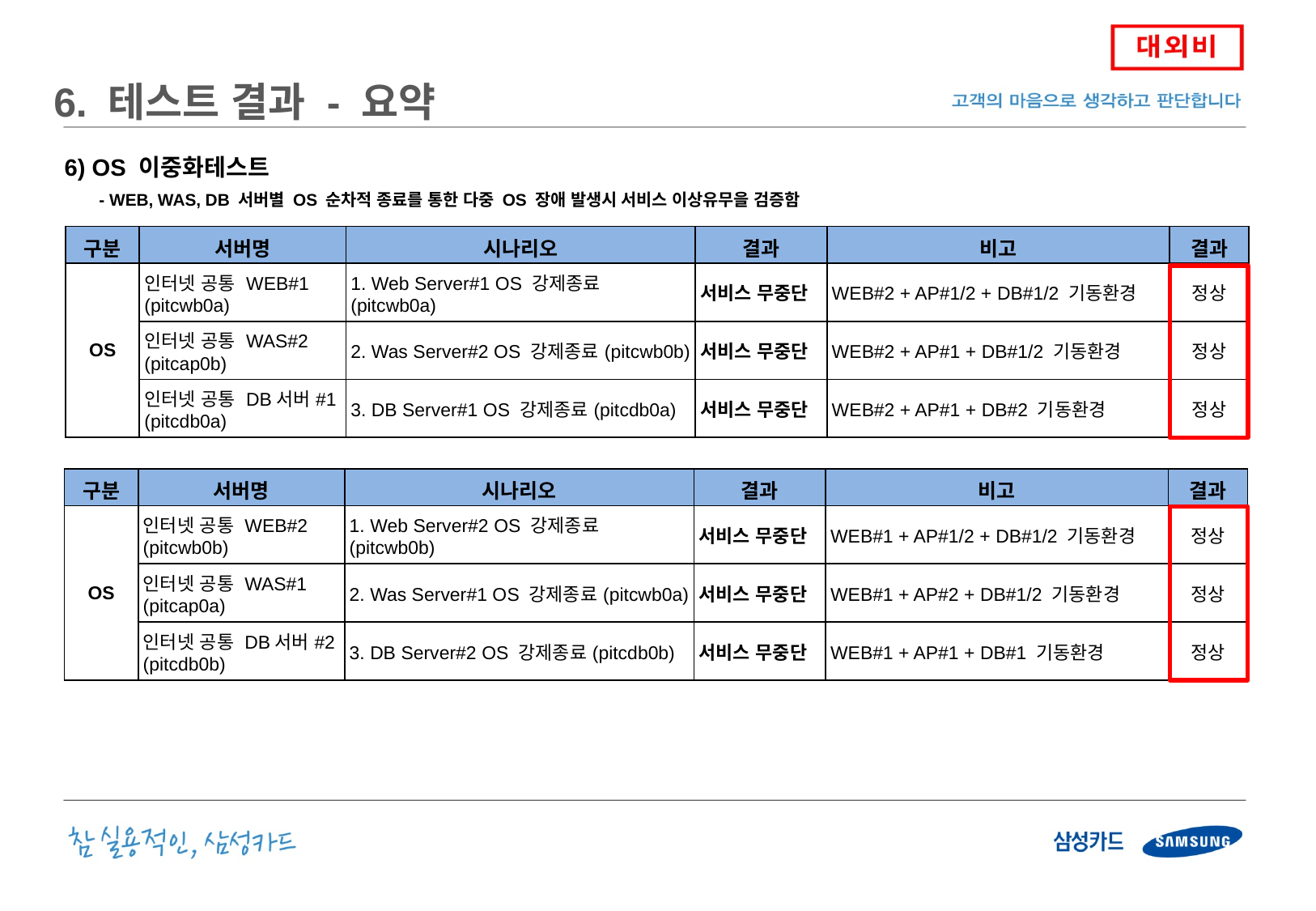

6. 테스트 결과 - 요약
 6) OS 이중화테스트
- WEB, WAS, DB 서버별 OS 순차적 종료를 통한 다중 OS 장애 발생시 서비스 이상유무을 검증함
| 구분 | 서버명 | 시나리오 | 결과 | 비고 | 결과 |
| --- | --- | --- | --- | --- | --- |
| OS | 인터넷 공통 WEB#1 (pitcwb0a) | 1. Web Server#1 OS 강제종료(pitcwb0a) | 서비스 무중단 | WEB#2 + AP#1/2 + DB#1/2 기동환경 | 정상 |
|  | 인터넷 공통 WAS#2 (pitcap0b) | 2. Was Server#2 OS 강제종료(pitcwb0b) | 서비스 무중단 | WEB#2 + AP#1 + DB#1/2 기동환경 | 정상 |
|  | 인터넷 공통 DB서버#1 (pitcdb0a) | 3. DB Server#1 OS 강제종료(pitcdb0a) | 서비스 무중단 | WEB#2 + AP#1 + DB#2 기동환경 | 정상 |

| 구분 | 서버명 | 시나리오 | 결과 | 비고 | 결과 |
| --- | --- | --- | --- | --- | --- |
| OS | 인터넷 공통 WEB#2 (pitcwb0b) | 1. Web Server#2 OS 강제종료(pitcwb0b) | 서비스 무중단 | WEB#1 + AP#1/2 + DB#1/2 기동환경 | 정상 |
|  | 인터넷 공통 WAS#1 (pitcap0a) | 2. Was Server#1 OS 강제종료(pitcwb0a) | 서비스 무중단 | WEB#1 + AP#2 + DB#1/2 기동환경 | 정상 |
|  | 인터넷 공통 DB서버#2 (pitcdb0b) | 3. DB Server#2 OS 강제종료(pitcdb0b) | 서비스 무중단 | WEB#1 + AP#1 + DB#1 기동환경 | 정상 |